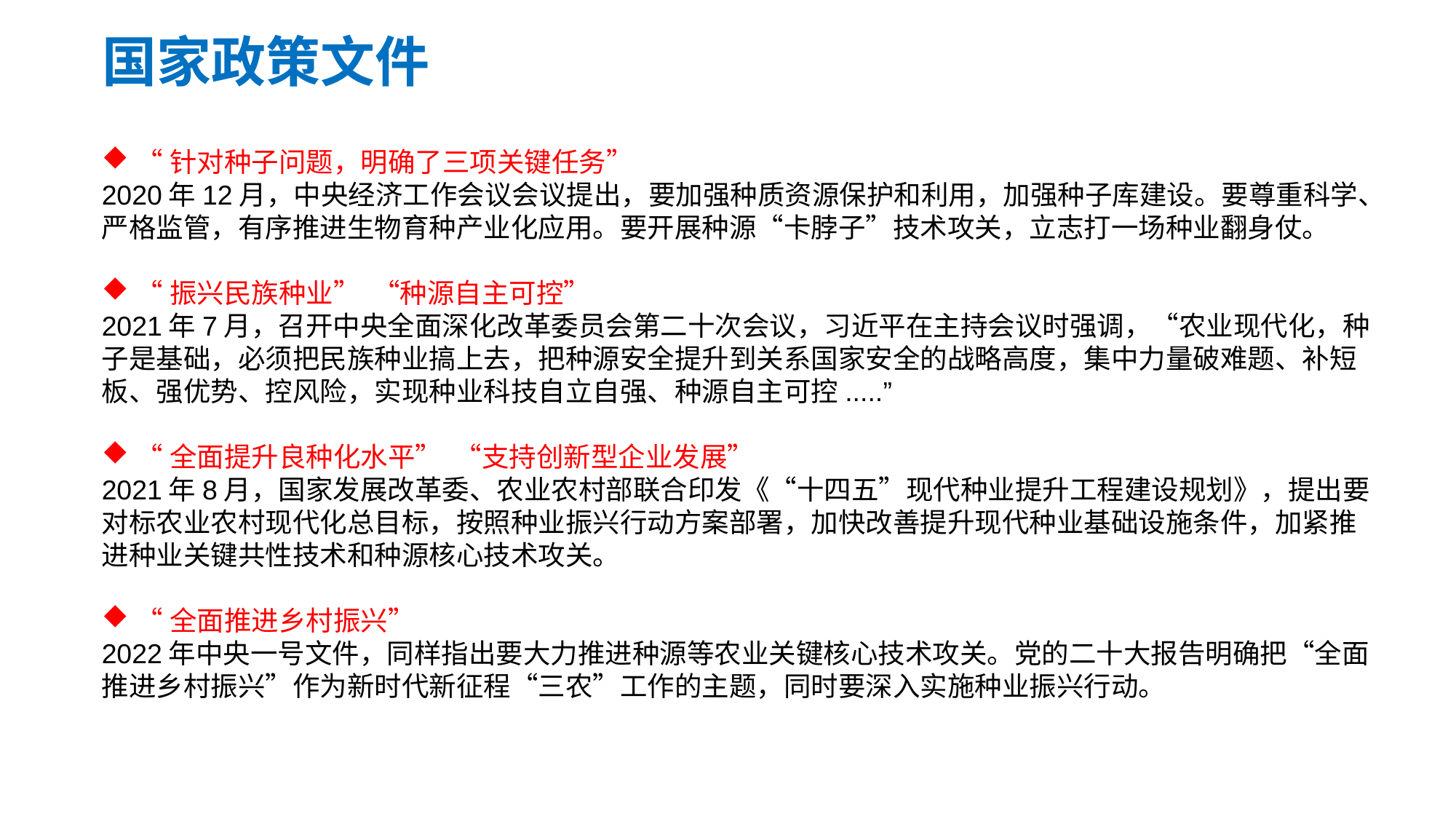

# 国家政策文件
“针对种子问题，明确了三项关键任务”
2020年12月，中央经济工作会议会议提出，要加强种质资源保护和利用，加强种子库建设。要尊重科学、严格监管，有序推进生物育种产业化应用。要开展种源“卡脖子”技术攻关，立志打一场种业翻身仗。

“振兴民族种业”  “种源自主可控”
2021年7月，召开中央全面深化改革委员会第二十次会议，习近平在主持会议时强调，“农业现代化，种子是基础，必须把民族种业搞上去，把种源安全提升到关系国家安全的战略高度，集中力量破难题、补短板、强优势、控风险，实现种业科技自立自强、种源自主可控.....”

“全面提升良种化水平”  “支持创新型企业发展”
2021年8月，国家发展改革委、农业农村部联合印发《“十四五”现代种业提升工程建设规划》，提出要对标农业农村现代化总目标，按照种业振兴行动方案部署，加快改善提升现代种业基础设施条件，加紧推进种业关键共性技术和种源核心技术攻关。

“全面推进乡村振兴”
2022年中央一号文件，同样指出要大力推进种源等农业关键核心技术攻关。党的二十大报告明确把“全面推进乡村振兴”作为新时代新征程“三农”工作的主题，同时要深入实施种业振兴行动。